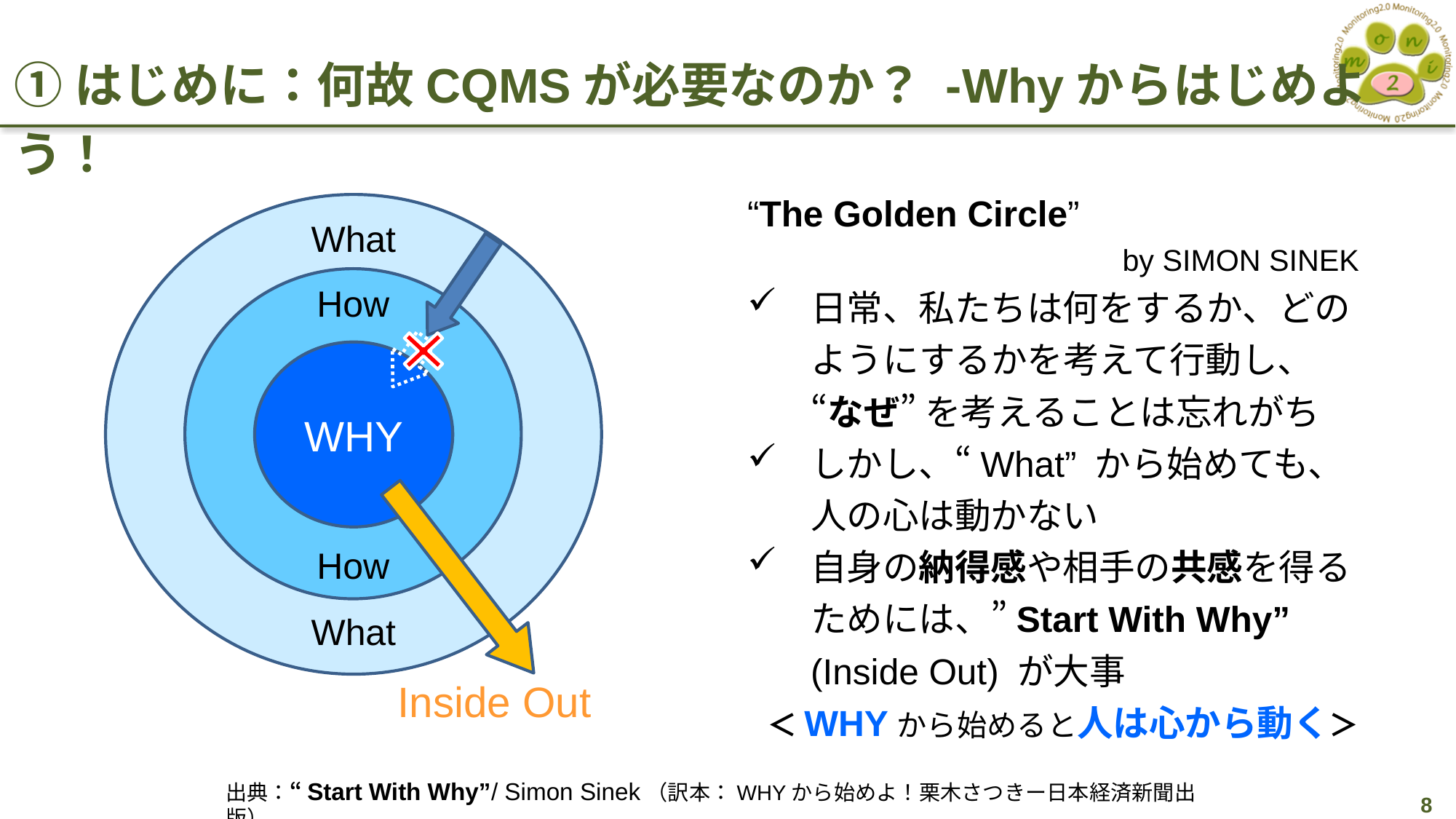

①はじめに：何故CQMSが必要なのか？ -Whyからはじめよう！
“The Golden Circle”
by SIMON SINEK
日常、私たちは何をするか、どのようにするかを考えて行動し、“なぜ” を考えることは忘れがち
しかし、“What” から始めても、人の心は動かない
自身の納得感や相手の共感を得るためには、”Start With Why” (Inside Out) が大事
＜WHYから始めると人は心から動く＞
What

What

How

How

WHY

Inside Out
出典：“Start With Why”/ Simon Sinek（訳本：WHYから始めよ！栗木さつきー日本経済新聞出版）